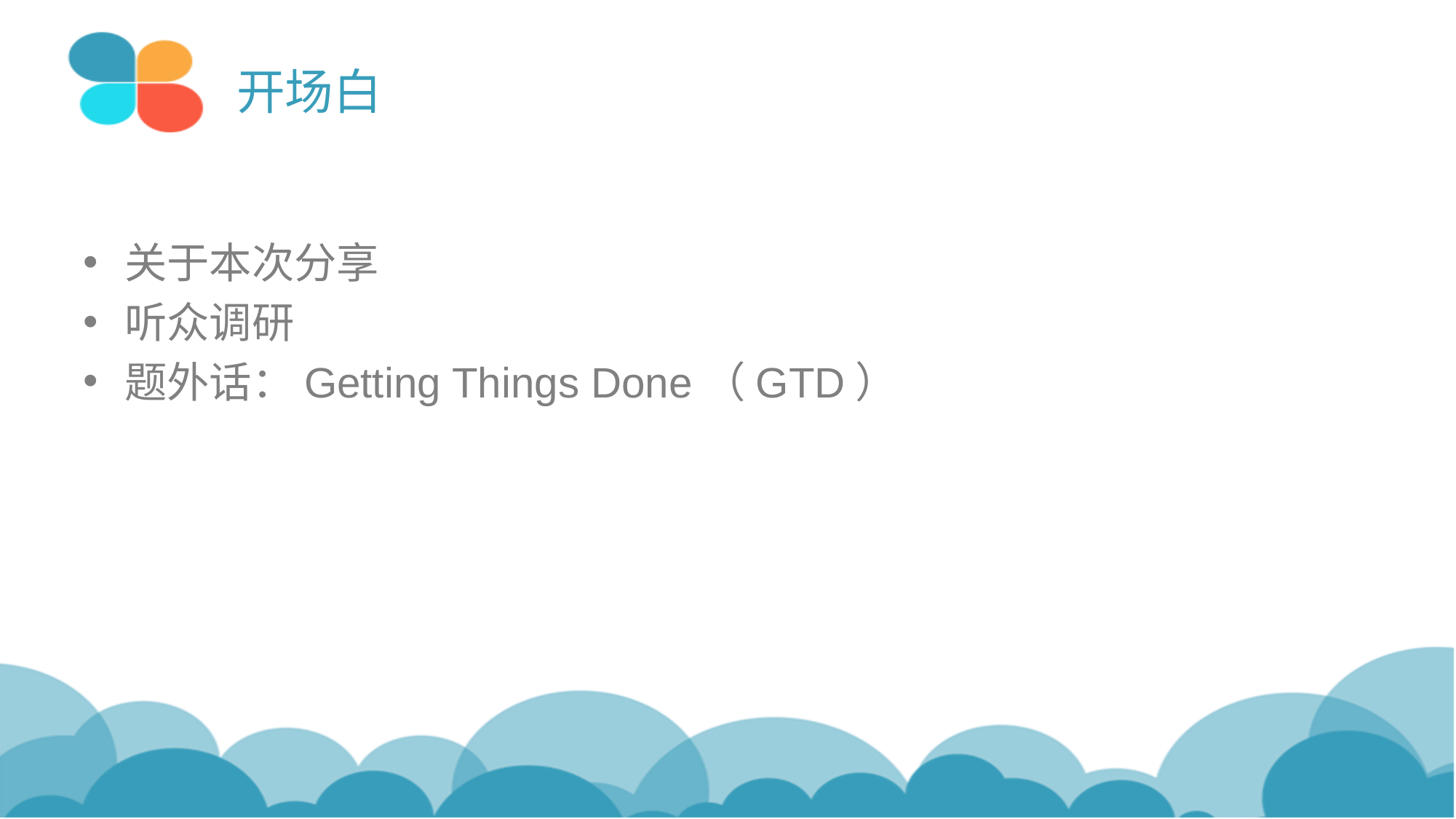

# 开场白

关于本次分享
听众调研
题外话：Getting Things Done（GTD）